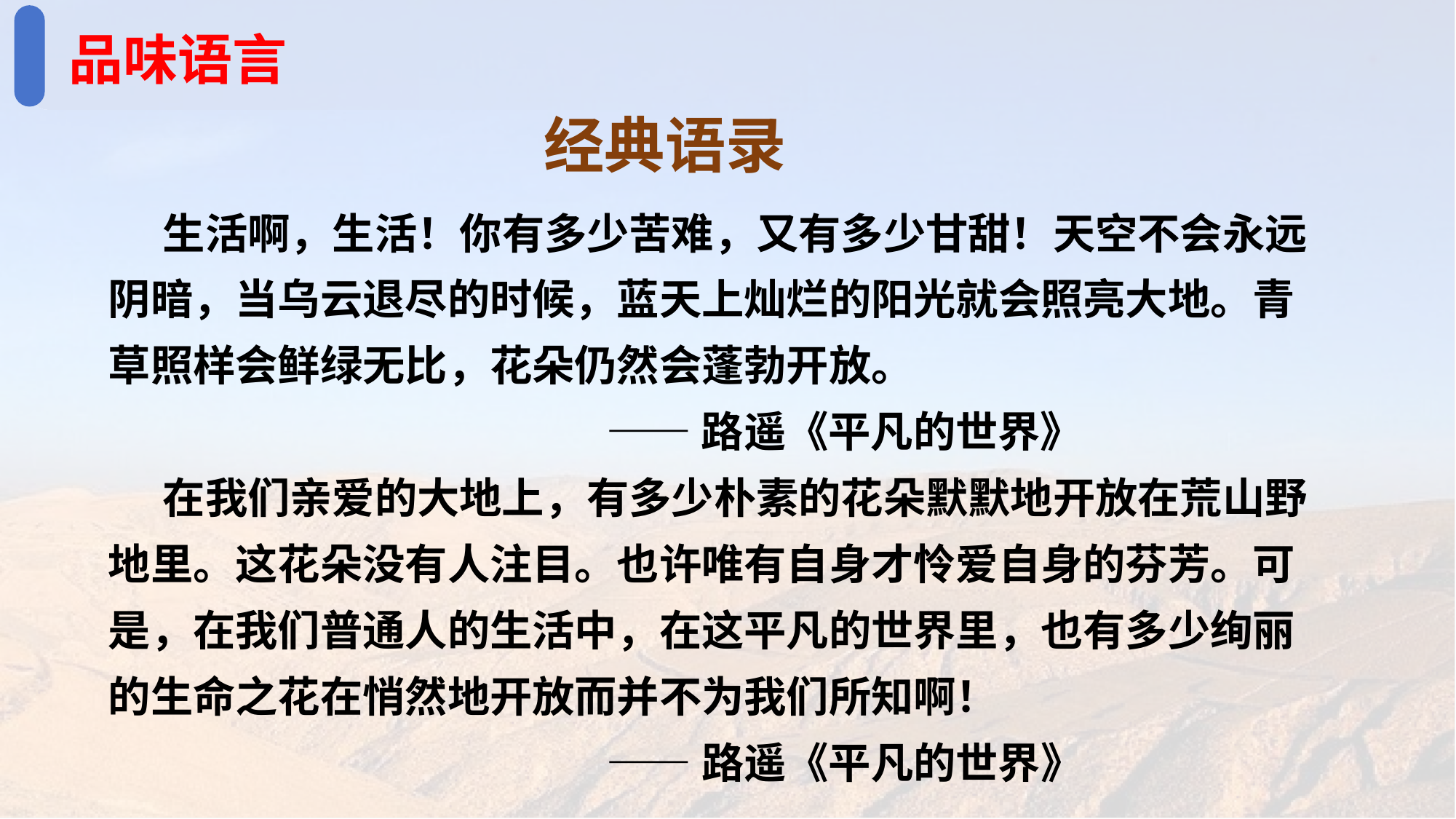

品味语言
经典语录
生活啊，生活！你有多少苦难，又有多少甘甜！天空不会永远阴暗，当乌云退尽的时候，蓝天上灿烂的阳光就会照亮大地。青草照样会鲜绿无比，花朵仍然会蓬勃开放。
                                              ——路遥《平凡的世界》
在我们亲爱的大地上，有多少朴素的花朵默默地开放在荒山野地里。这花朵没有人注目。也许唯有自身才怜爱自身的芬芳。可是，在我们普通人的生活中，在这平凡的世界里，也有多少绚丽的生命之花在悄然地开放而并不为我们所知啊！
                                              ——路遥《平凡的世界》